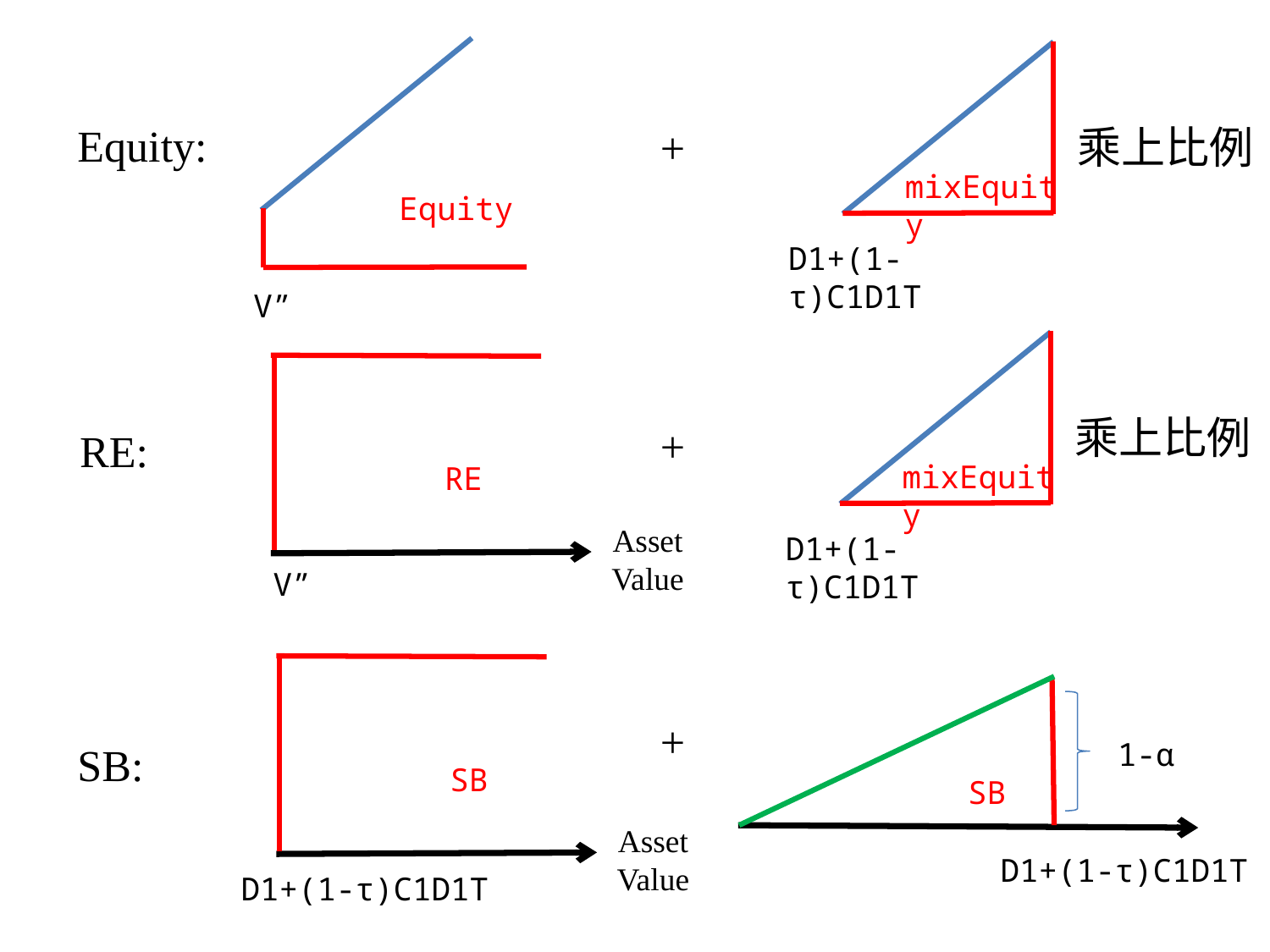

Equity
V”
mixEquity
D1+(1-τ)C1D1T
Equity:
+
乘上比例
mixEquity
D1+(1-τ)C1D1T
RE
Asset Value
乘上比例
+
RE:
V”
SB
Asset Value
D1+(1-τ)C1D1T

SB
1-α
D1+(1-τ)C1D1T
+
SB: